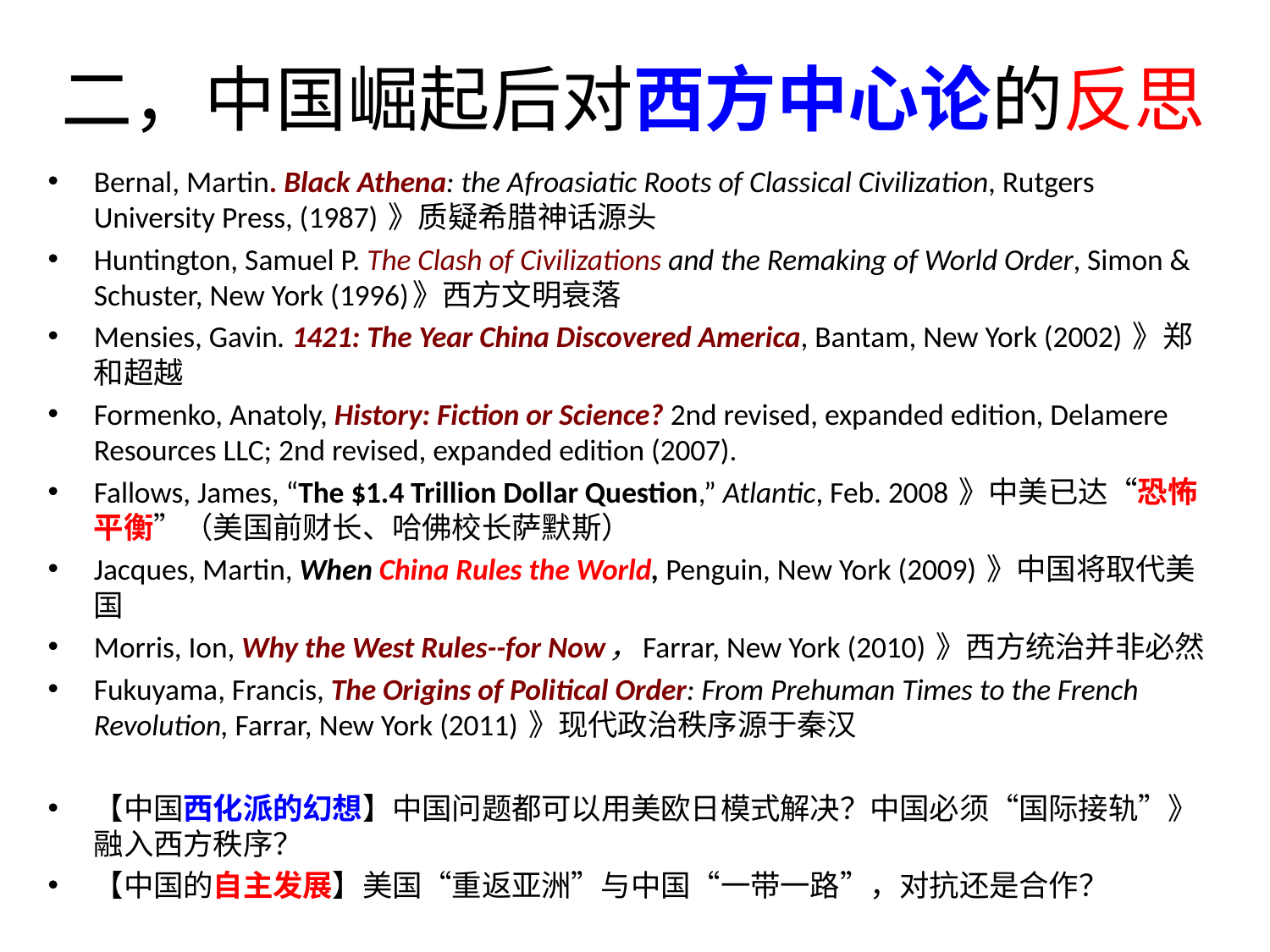

# 二，中国崛起后对西方中心论的反思
Bernal, Martin. Black Athena: the Afroasiatic Roots of Classical Civilization, Rutgers University Press, (1987) 》质疑希腊神话源头
Huntington, Samuel P. The Clash of Civilizations and the Remaking of World Order, Simon & Schuster, New York (1996)》西方文明衰落
Mensies, Gavin. 1421: The Year China Discovered America, Bantam, New York (2002) 》郑和超越
Formenko, Anatoly, History: Fiction or Science? 2nd revised, expanded edition, Delamere Resources LLC; 2nd revised, expanded edition (2007).
Fallows, James, “The $1.4 Trillion Dollar Question,” Atlantic, Feb. 2008 》中美已达“恐怖平衡”（美国前财长、哈佛校长萨默斯）
Jacques, Martin, When China Rules the World, Penguin, New York (2009) 》中国将取代美国
Morris, Ion, Why the West Rules--for Now，Farrar, New York (2010) 》西方统治并非必然
Fukuyama, Francis, The Origins of Political Order: From Prehuman Times to the French Revolution, Farrar, New York (2011) 》现代政治秩序源于秦汉

【中国西化派的幻想】中国问题都可以用美欧日模式解决？中国必须“国际接轨”》融入西方秩序？
【中国的自主发展】美国“重返亚洲”与中国“一带一路”，对抗还是合作？